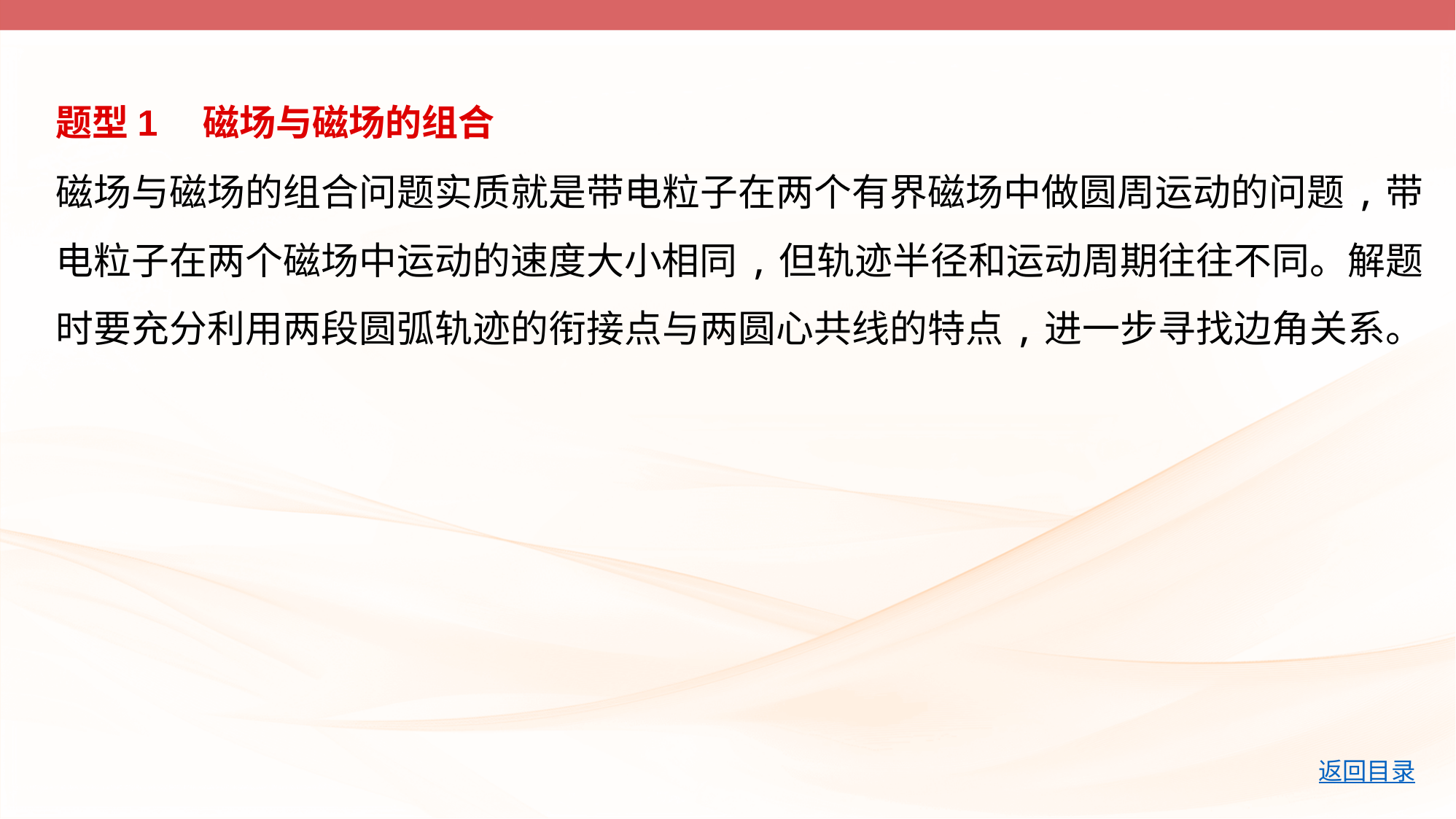

题型1　磁场与磁场的组合
磁场与磁场的组合问题实质就是带电粒子在两个有界磁场中做圆周运动的问题,带
电粒子在两个磁场中运动的速度大小相同,但轨迹半径和运动周期往往不同。解题
时要充分利用两段圆弧轨迹的衔接点与两圆心共线的特点,进一步寻找边角关系。